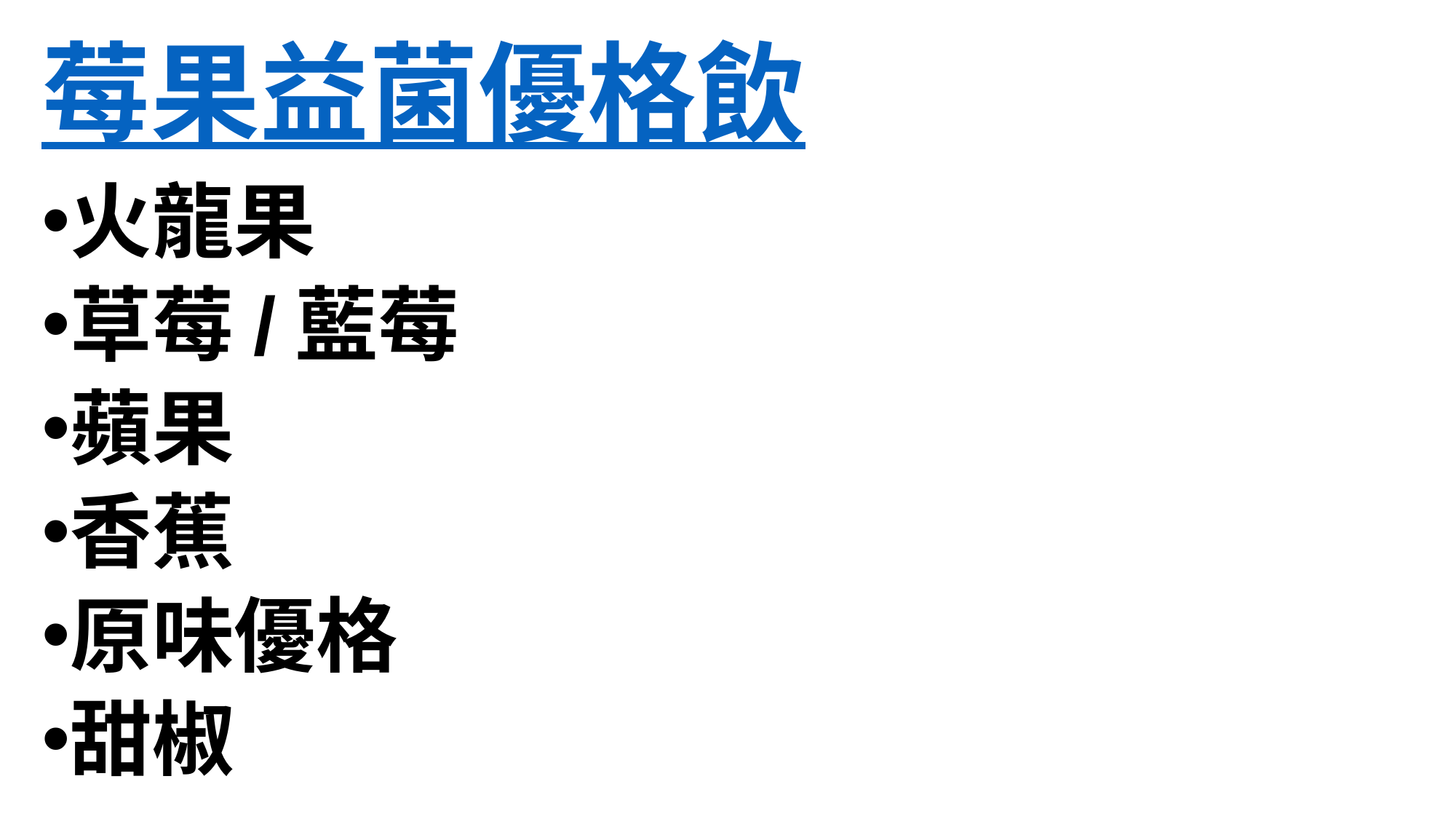

# 莓果益菌優格飲
火龍果
草莓/藍莓
蘋果
香蕉
原味優格
甜椒